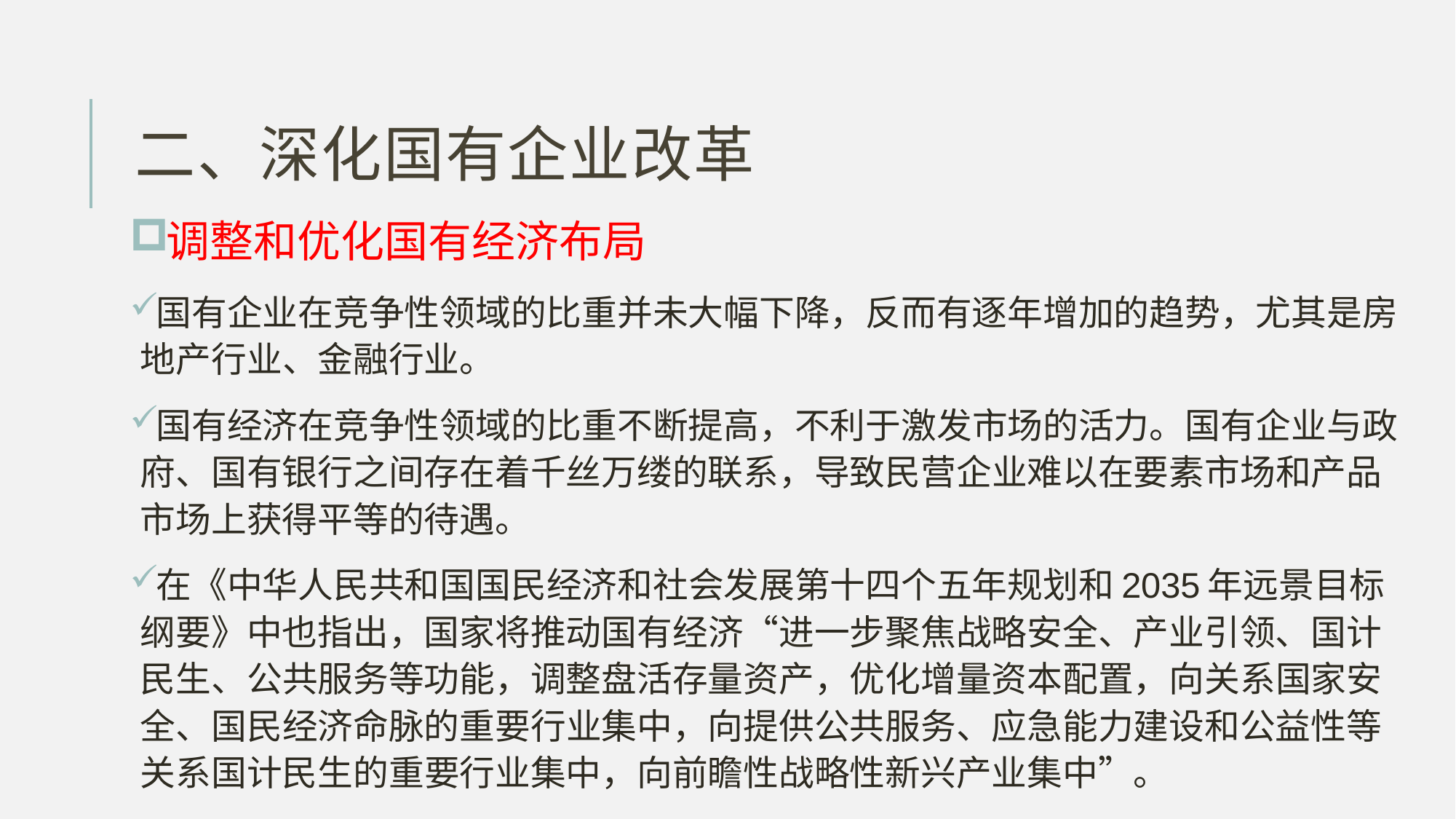

# 二、深化国有企业改革
调整和优化国有经济布局
国有企业在竞争性领域的比重并未大幅下降，反而有逐年增加的趋势，尤其是房地产行业、金融行业。
国有经济在竞争性领域的比重不断提高，不利于激发市场的活力。国有企业与政府、国有银行之间存在着千丝万缕的联系，导致民营企业难以在要素市场和产品市场上获得平等的待遇。
在《中华人民共和国国民经济和社会发展第十四个五年规划和2035年远景目标纲要》中也指出，国家将推动国有经济“进一步聚焦战略安全、产业引领、国计民生、公共服务等功能，调整盘活存量资产，优化增量资本配置，向关系国家安全、国民经济命脉的重要行业集中，向提供公共服务、应急能力建设和公益性等关系国计民生的重要行业集中，向前瞻性战略性新兴产业集中”。